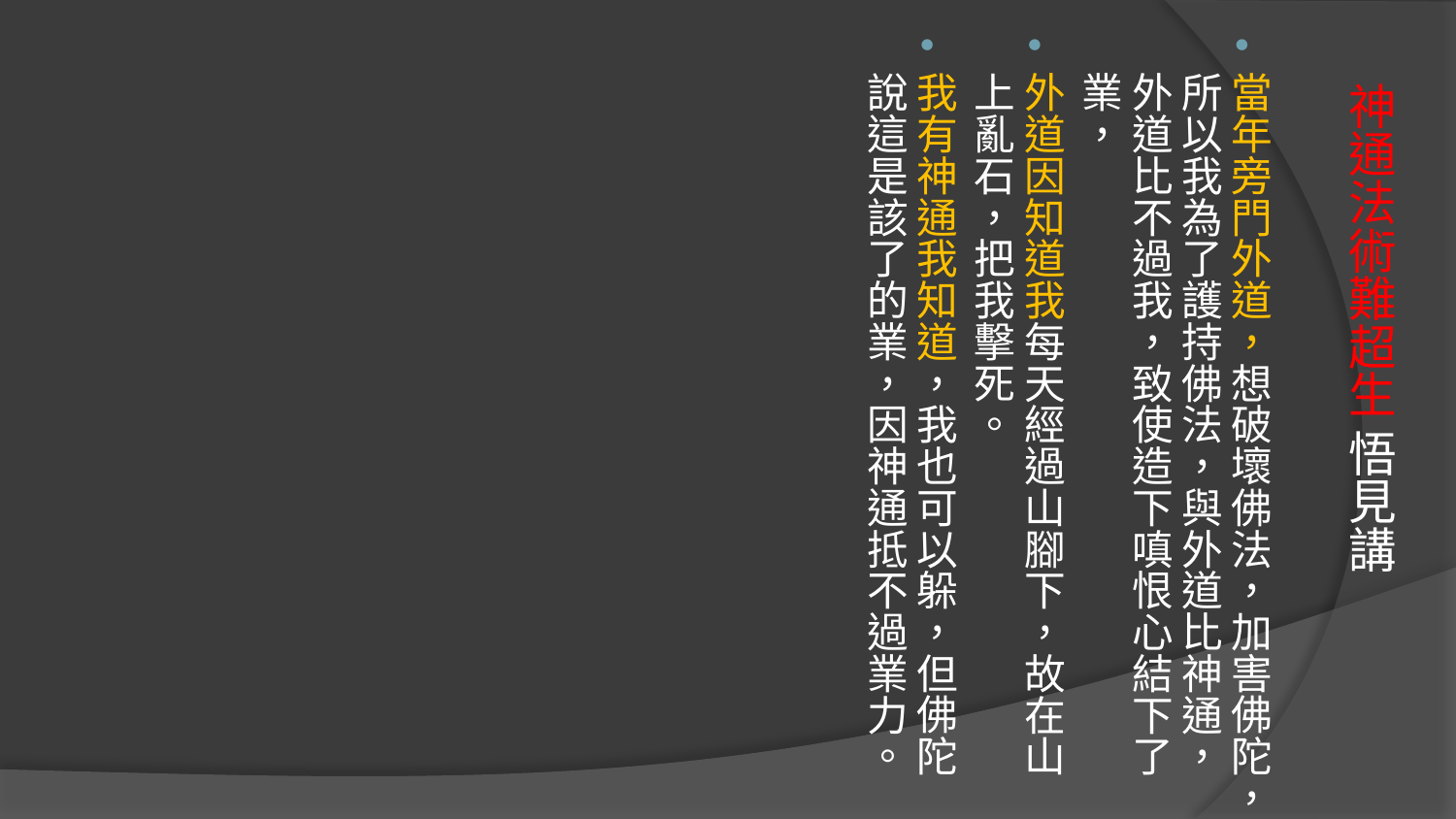

當年旁門外道，想破壞佛法，加害佛陀，所以我為了護持佛法，與外道比神通，外道比不過我，致使造下嗔恨心結下了業，
外道因知道我每天經過山腳下，故在山上亂石，把我擊死。
我有神通我知道，我也可以躲，但佛陀說這是該了的業，因神通抵不過業力。

# 神通法術難超生 悟見講